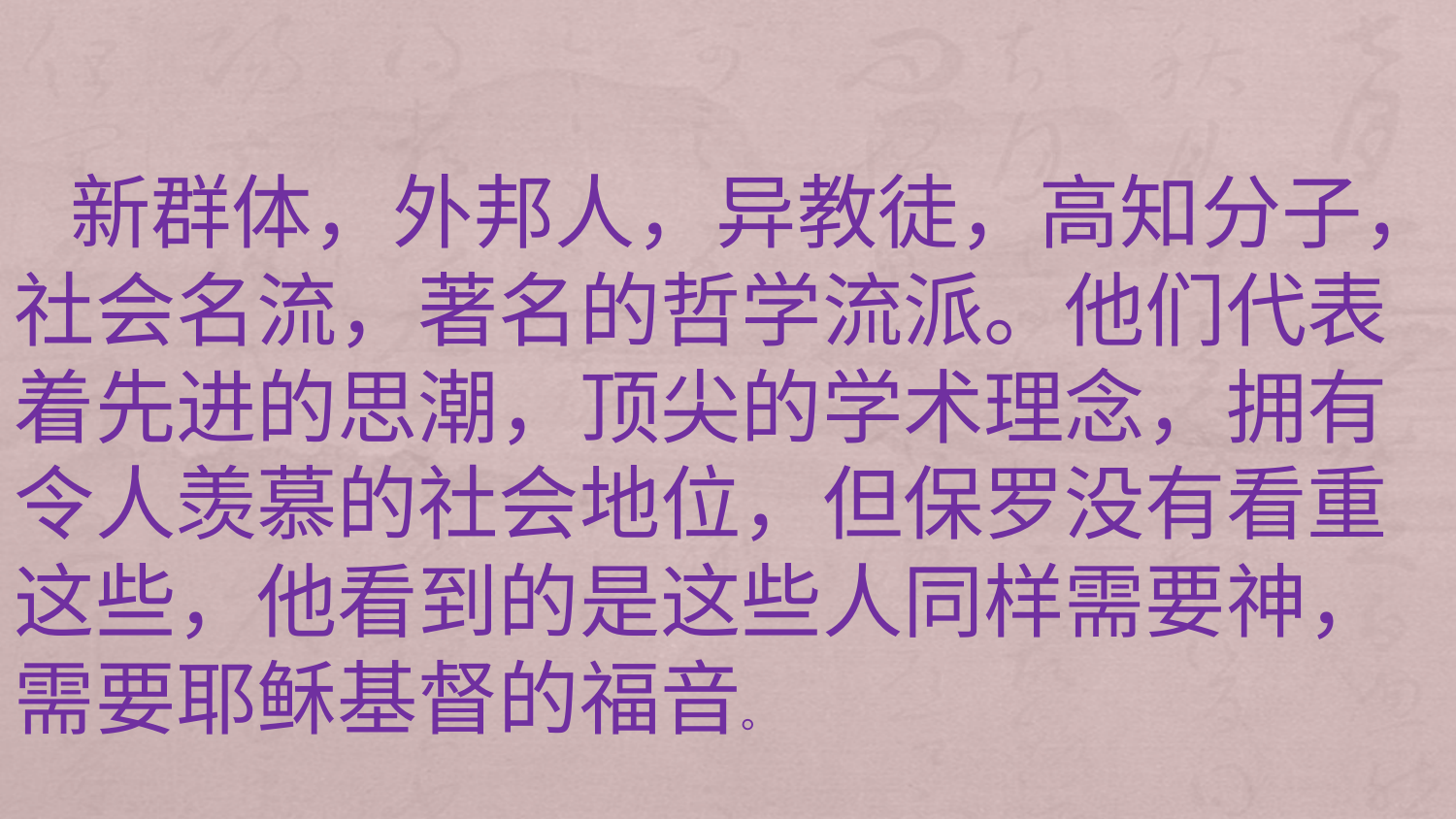

新群体，外邦人，异教徒，高知分子，社会名流，著名的哲学流派。他们代表着先进的思潮，顶尖的学术理念，拥有令人羡慕的社会地位，但保罗没有看重这些，他看到的是这些人同样需要神，需要耶稣基督的福音。